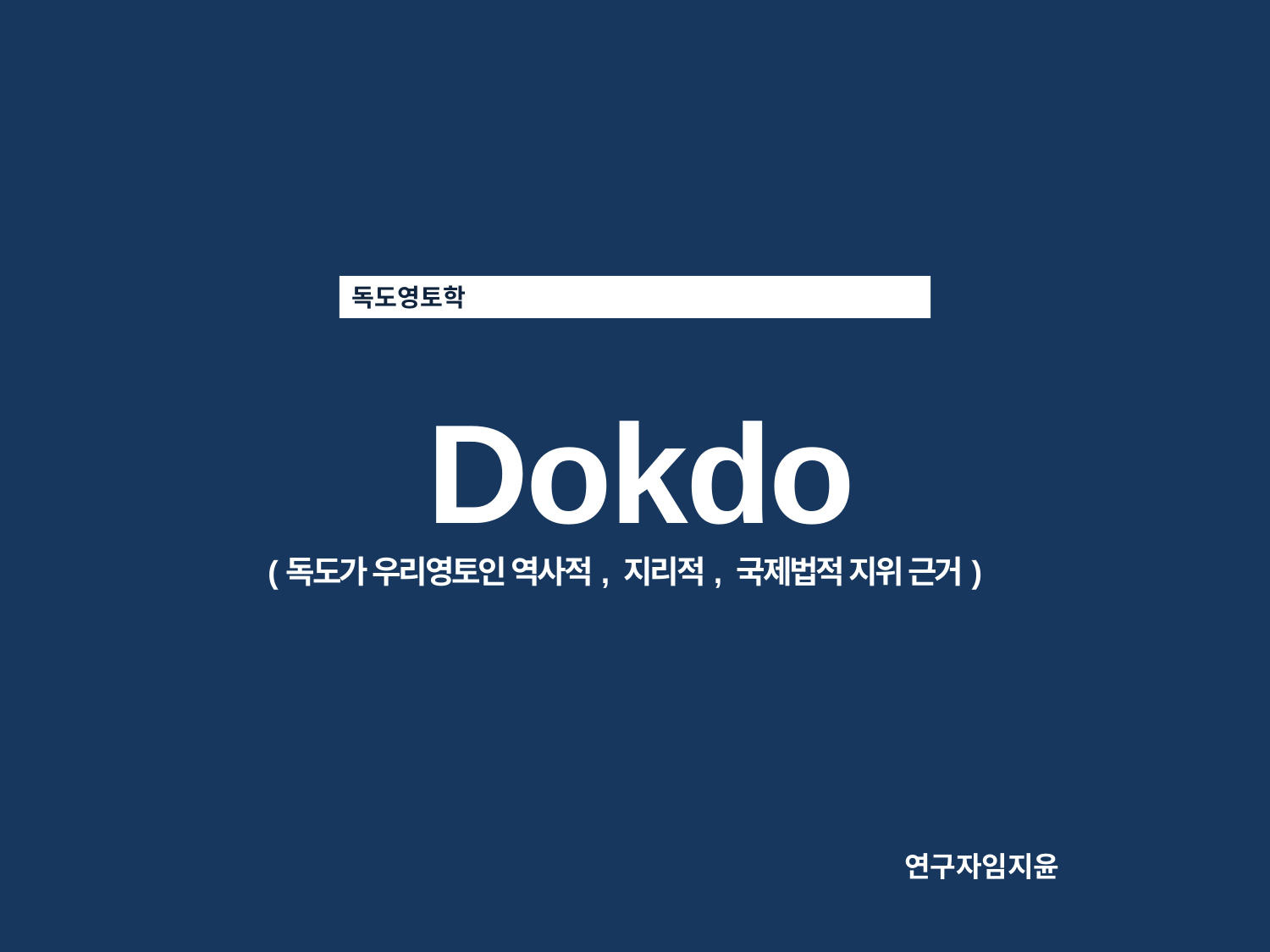

독도영토학
 Dokdo
(독도가 우리영토인 역사적, 지리적, 국제법적 지위 근거)

연구자임지윤